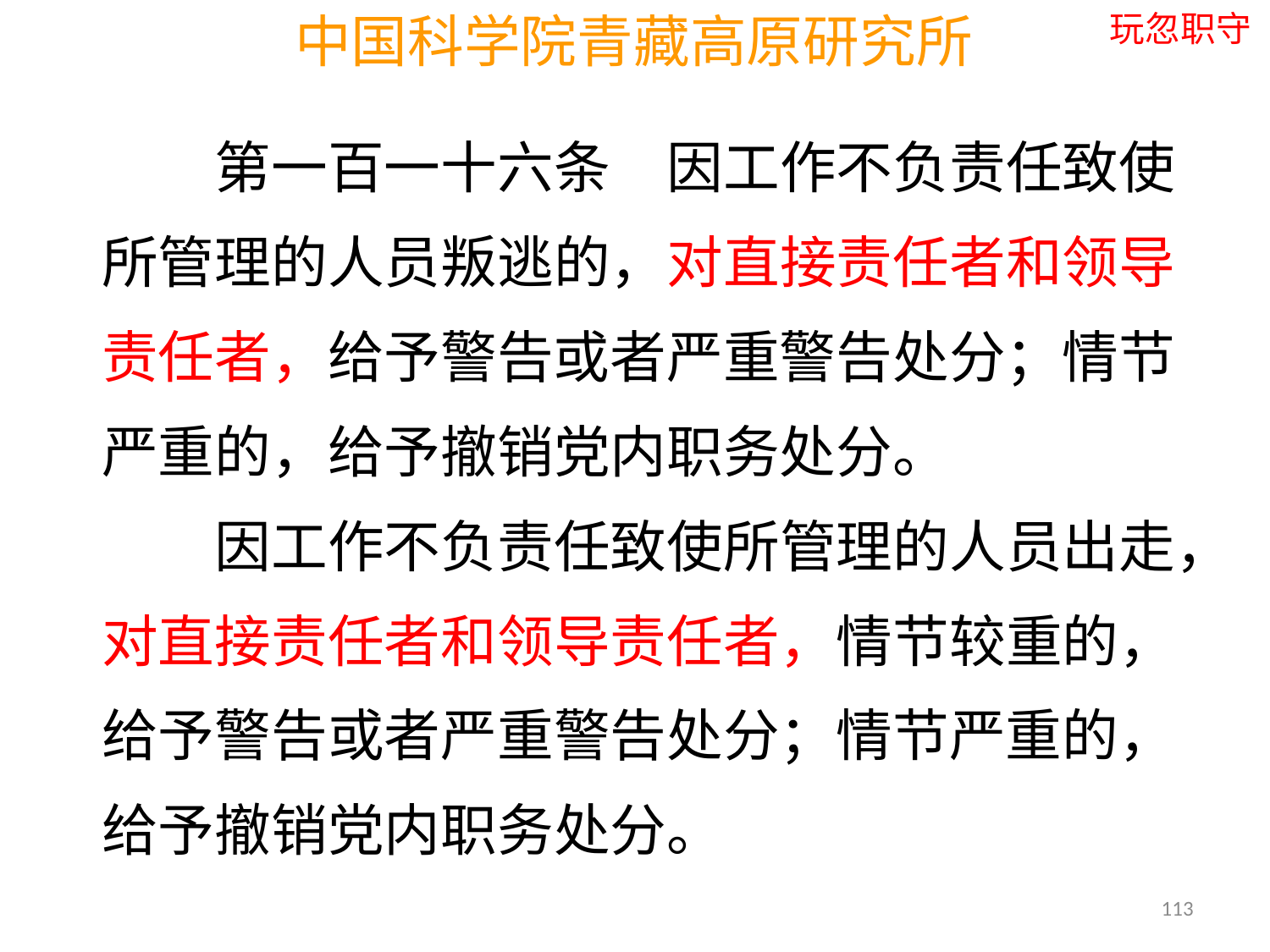

玩忽职守
　　第一百一十六条　因工作不负责任致使所管理的人员叛逃的，对直接责任者和领导责任者，给予警告或者严重警告处分；情节严重的，给予撤销党内职务处分。
　　因工作不负责任致使所管理的人员出走，对直接责任者和领导责任者，情节较重的，给予警告或者严重警告处分；情节严重的，给予撤销党内职务处分。
113